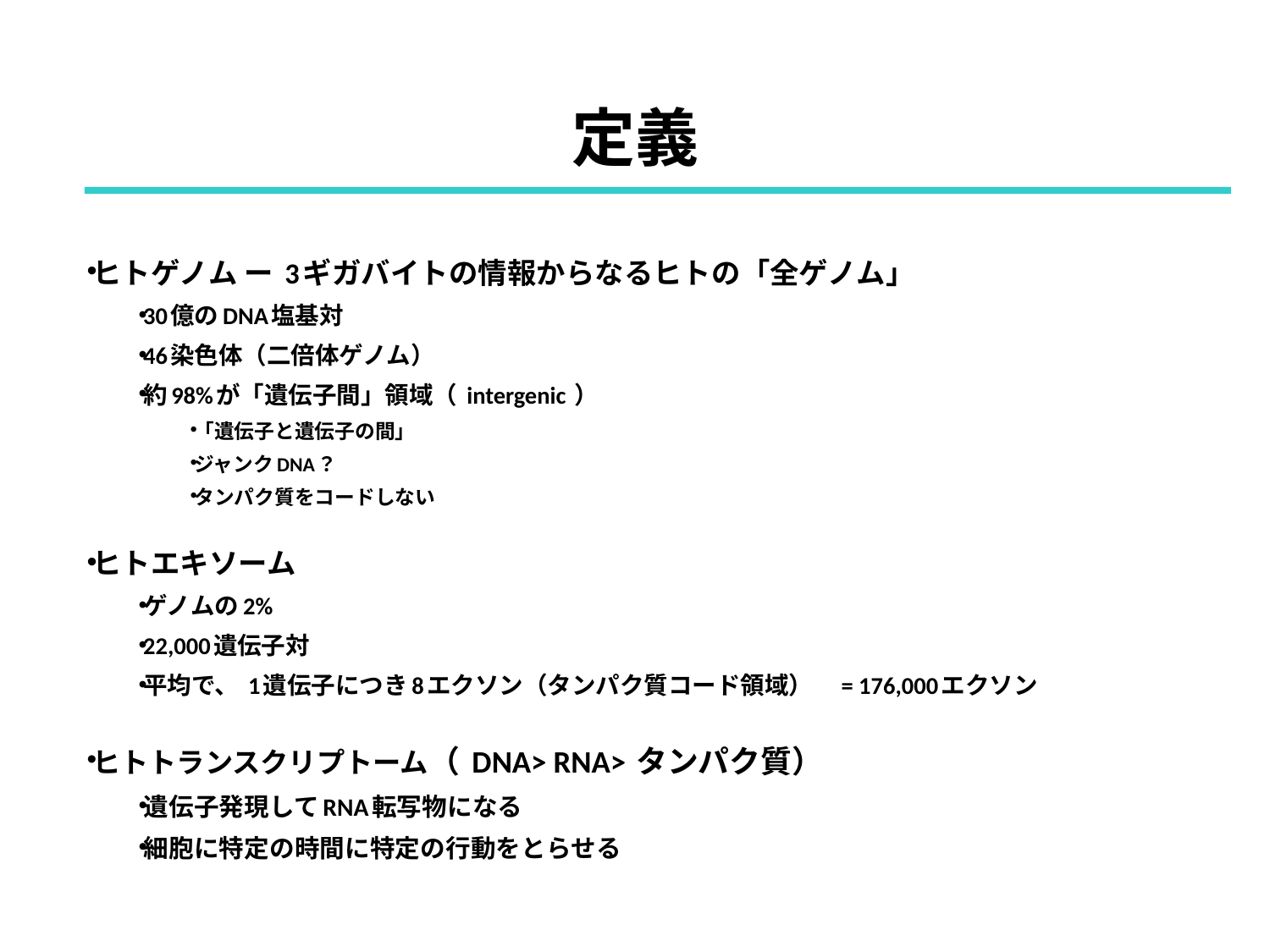

# 定義

ヒトゲノム ー 3ギガバイトの情報からなるヒトの「全ゲノム」
30億のDNA塩基対
46染色体（二倍体ゲノム）
約98%が「遺伝子間」領域（ intergenic ）
「遺伝子と遺伝子の間」
ジャンクDNA？
タンパク質をコードしない

ヒトエキソーム
ゲノムの2%
22,000遺伝子対
平均で、 1遺伝子につき8エクソン（タンパク質コード領域）　= 176,000エクソン

ヒトトランスクリプトーム（ DNA> RNA> タンパク質）
遺伝子発現してRNA転写物になる
細胞に特定の時間に特定の行動をとらせる